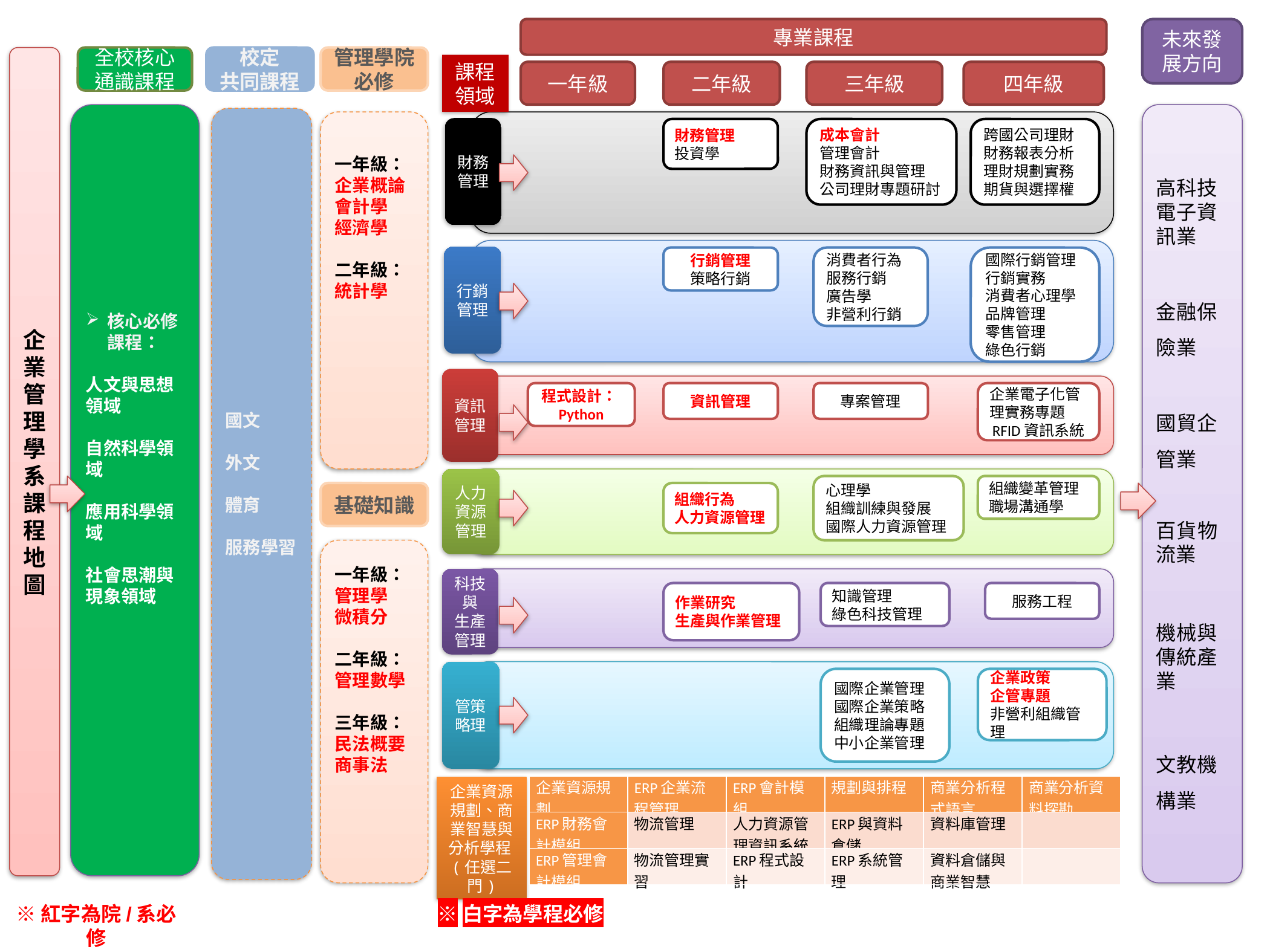

專業課程
未來發展方向
企業管理學系課程地圖
全校核心通識課程
校定
共同課程
管理學院必修
課程領域
一年級
二年級
三年級
四年級
核心必修課程：

人文與思想領域

自然科學領域

應用科學領域

社會思潮與現象領域

高科技電子資訊業

金融保險業

國貿企管業

百貨物流業

機械與傳統產業

文教機構業
國文

外文

體育

服務學習

一年級：企業概論
會計學
經濟學

二年級：統計學

財務管理

行銷管理

資訊管理

人力資源
管理

科技與
生產管理

管策略理

成本會計
管理會計
財務資訊與管理
公司理財專題研討
跨國公司理財
財務報表分析
理財規劃實務
期貨與選擇權
財務管理
投資學
行銷管理
策略行銷
消費者行為
服務行銷
廣告學
非營利行銷
國際行銷管理
行銷實務
消費者心理學
品牌管理
零售管理
綠色行銷
程式設計：Python
資訊管理
專案管理
企業電子化管理實務專題
RFID資訊系統

心理學
組織訓練與發展
國際人力資源管理
組織變革管理
職場溝通學
基礎知識
組織行為
人力資源管理

一年級：
管理學
微積分

二年級：
管理數學

三年級：
民法概要
商事法

作業研究
生產與作業管理
知識管理
綠色科技管理
服務工程
國際企業管理
國際企業策略
組織理論專題
中小企業管理
企業政策
企管專題
非營利組織管理
| 企業資源規劃 | ERP企業流程管理 | ERP會計模組 | 規劃與排程 | 商業分析程式語言 | 商業分析資料探勘 |
| --- | --- | --- | --- | --- | --- |
| ERP財務會計模組 | 物流管理 | 人力資源管理資訊系統 | ERP與資料倉儲 | 資料庫管理 |  |
| ERP管理會計模組 | 物流管理實習 | ERP程式設計 | ERP系統管理 | 資料倉儲與商業智慧 |  |
企業資源規劃、商業智慧與分析學程(任選二門)
※紅字為院/系必修
※白字為學程必修